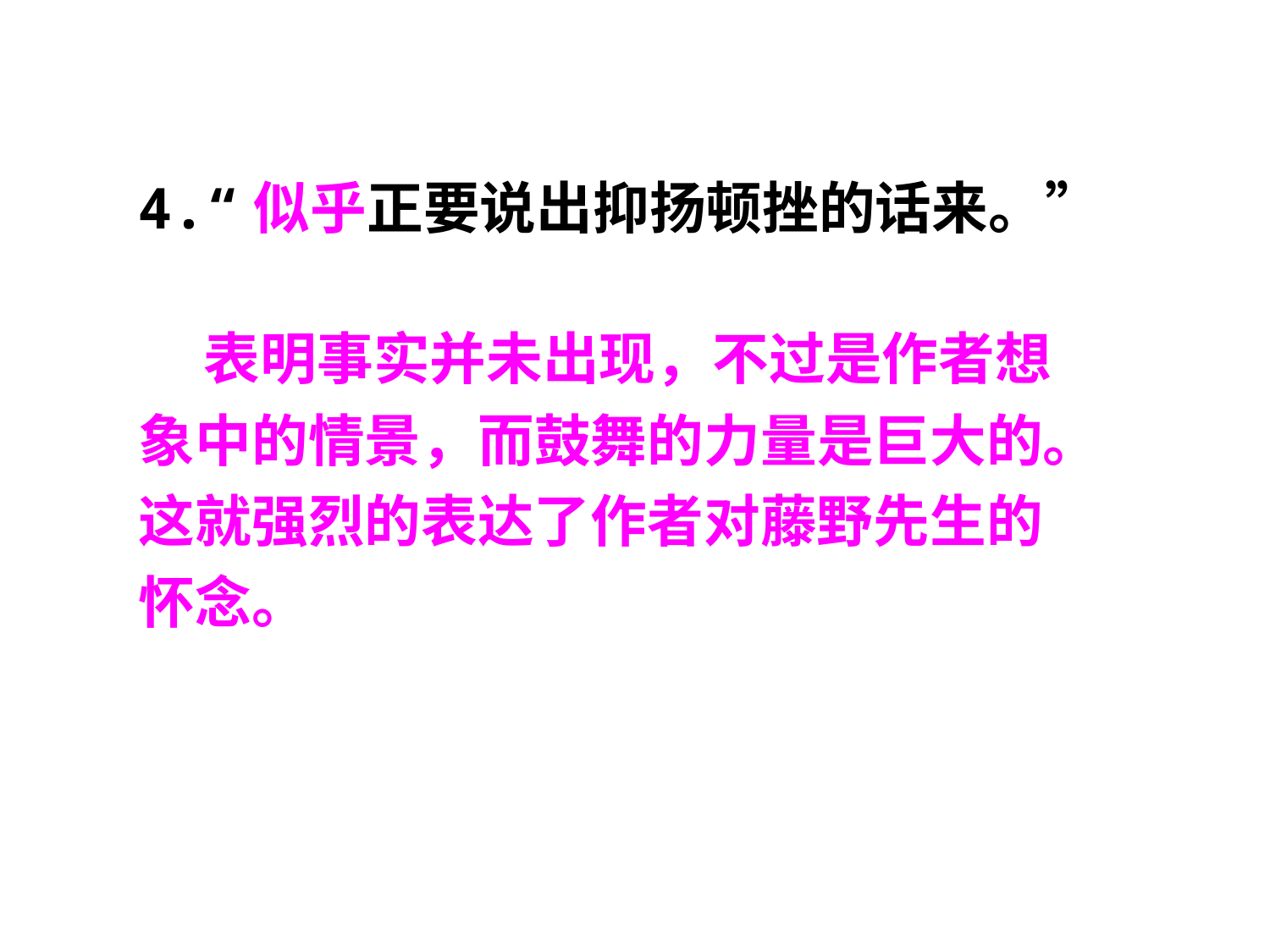

4.“似乎正要说出抑扬顿挫的话来。”
    表明事实并未出现，不过是作者想象中的情景，而鼓舞的力量是巨大的。这就强烈的表达了作者对藤野先生的怀念。